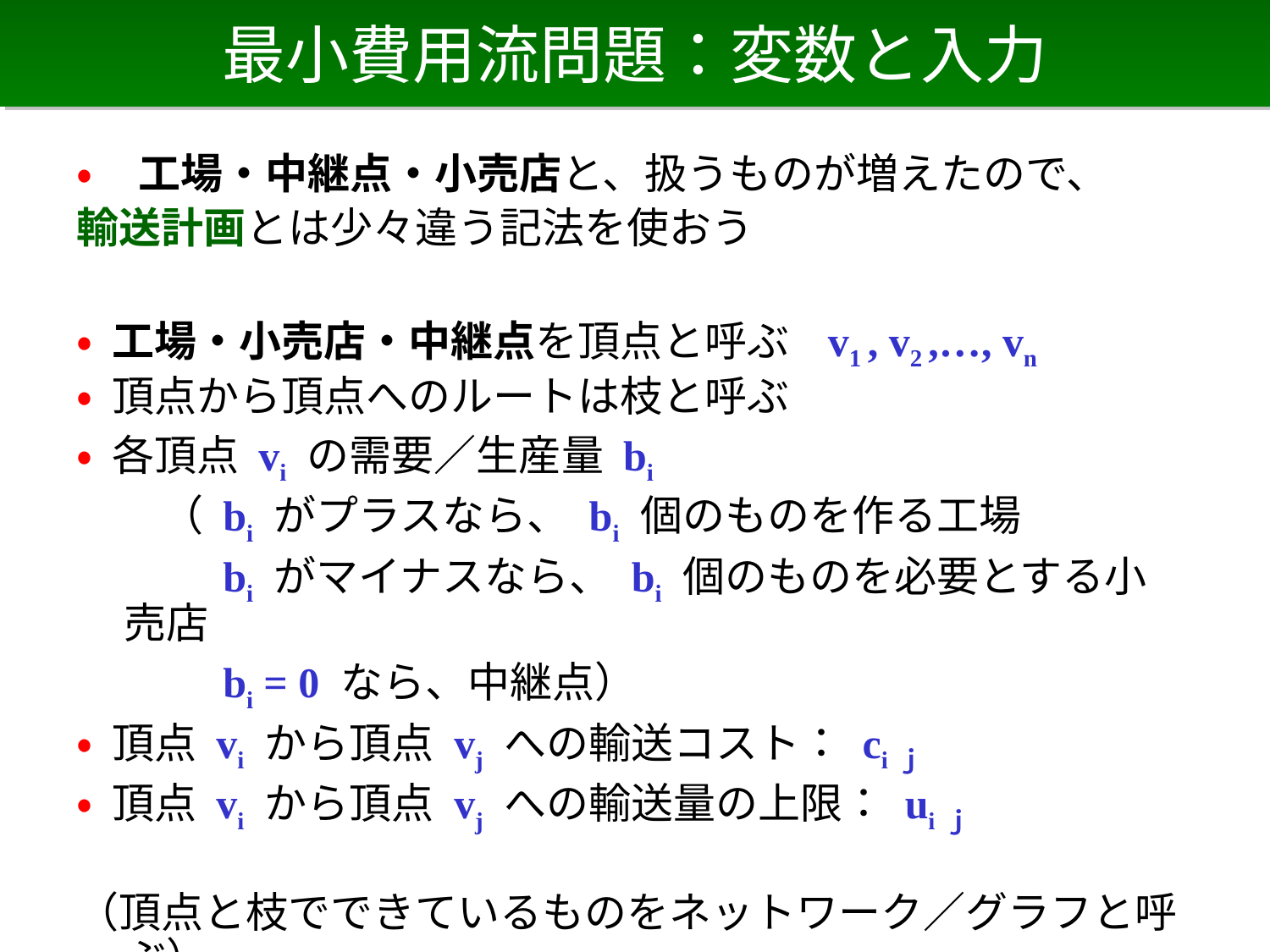

# 最小費用流問題：変数と入力
• 工場・中継点・小売店と、扱うものが増えたので、
輸送計画とは少々違う記法を使おう

• 工場・小売店・中継点を頂点と呼ぶ   v1 , v2 ,…, vn
• 頂点から頂点へのルートは枝と呼ぶ
• 各頂点 vi の需要／生産量 bi
　　（ bi がプラスなら、 bi 個のものを作る工場
　　　 bi がマイナスなら、 bi 個のものを必要とする小売店
　　　 bi = 0 なら、中継点）
• 頂点 vi から頂点 vj への輸送コスト： ciｊ
• 頂点 vi から頂点 vj への輸送量の上限： uiｊ

（頂点と枝でできているものをネットワーク／グラフと呼ぶ）